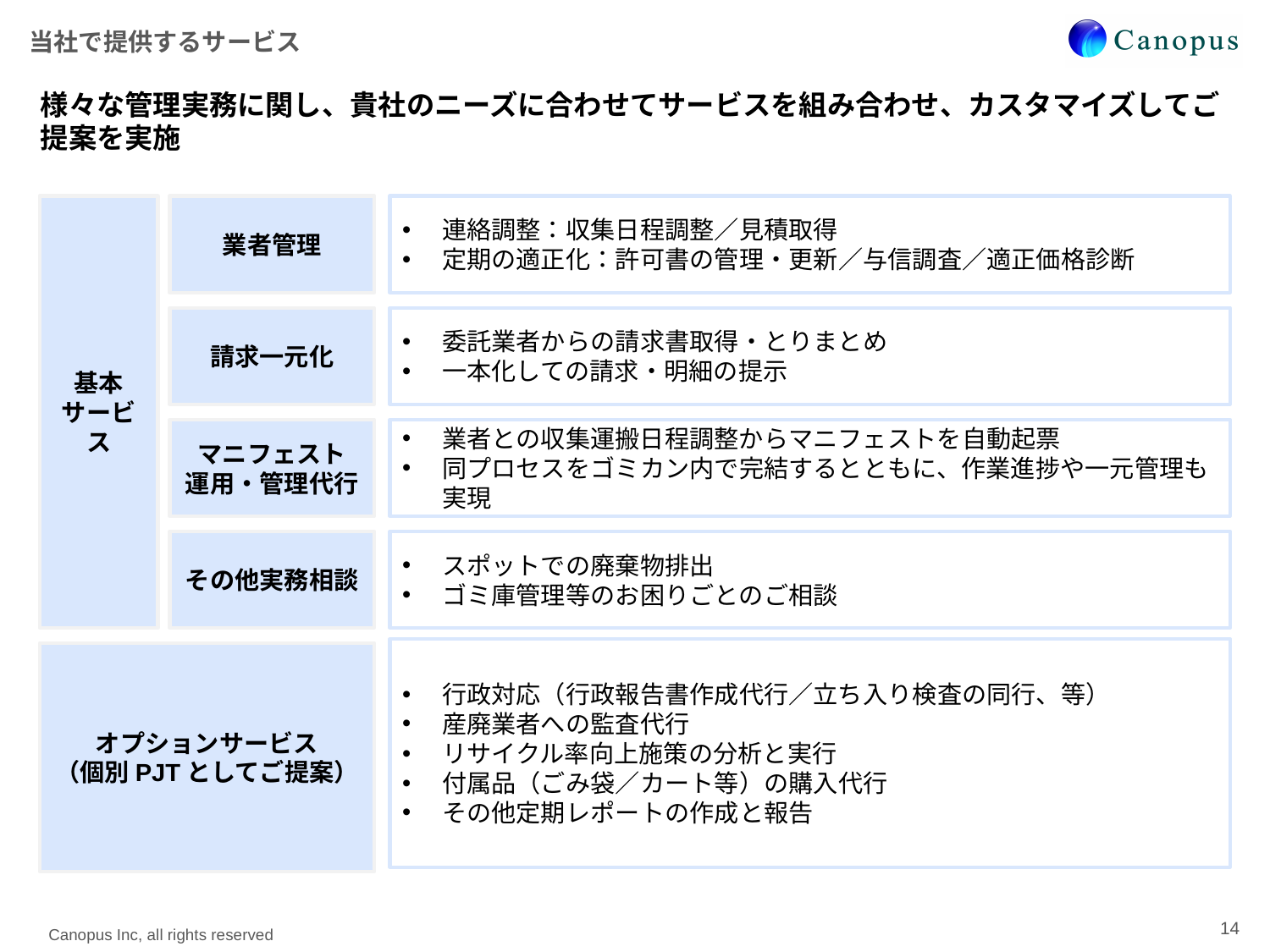

当社で提供するサービス
様々な管理実務に関し、貴社のニーズに合わせてサービスを組み合わせ、カスタマイズしてご提案を実施
基本
サービス
連絡調整：収集日程調整／見積取得
定期の適正化：許可書の管理・更新／与信調査／適正価格診断
業者管理
委託業者からの請求書取得・とりまとめ
一本化しての請求・明細の提示
請求一元化
業者との収集運搬日程調整からマニフェストを自動起票
同プロセスをゴミカン内で完結するとともに、作業進捗や一元管理も実現
マニフェスト
運用・管理代行
スポットでの廃棄物排出
ゴミ庫管理等のお困りごとのご相談
その他実務相談
行政対応（行政報告書作成代行／立ち入り検査の同行、等）
産廃業者への監査代行
リサイクル率向上施策の分析と実行
付属品（ごみ袋／カート等）の購入代行
その他定期レポートの作成と報告
オプションサービス
（個別PJTとしてご提案）
14